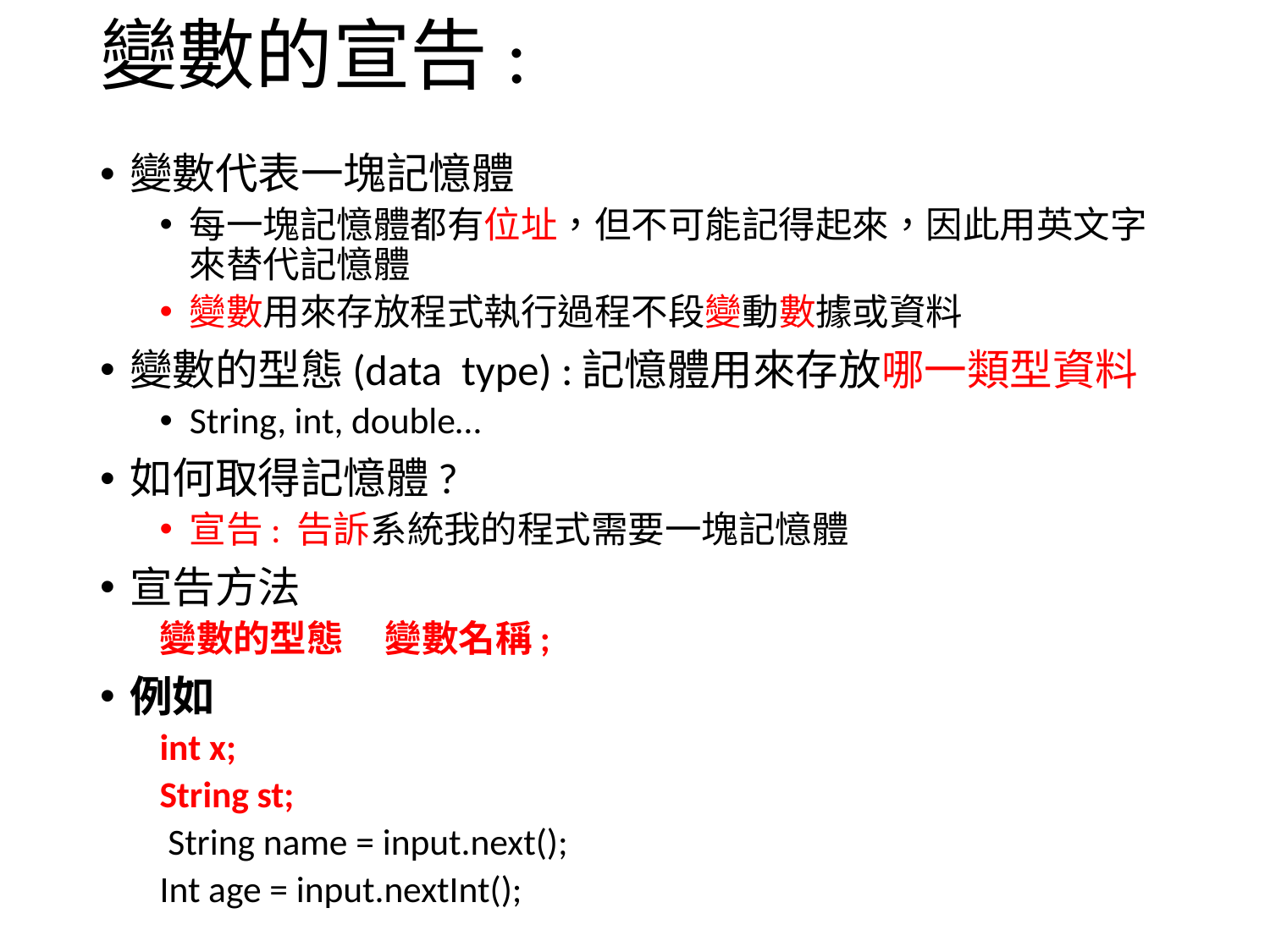

# 變數的宣告:
變數代表一塊記憶體
每一塊記憶體都有位址，但不可能記得起來，因此用英文字來替代記憶體
變數用來存放程式執行過程不段變動數據或資料
變數的型態(data  type) :記憶體用來存放哪一類型資料
String, int, double…
如何取得記憶體?
宣告: 告訴系統我的程式需要一塊記憶體
宣告方法
變數的型態     變數名稱;
例如
int x;
String st;
 String name = input.next();
Int age = input.nextInt();